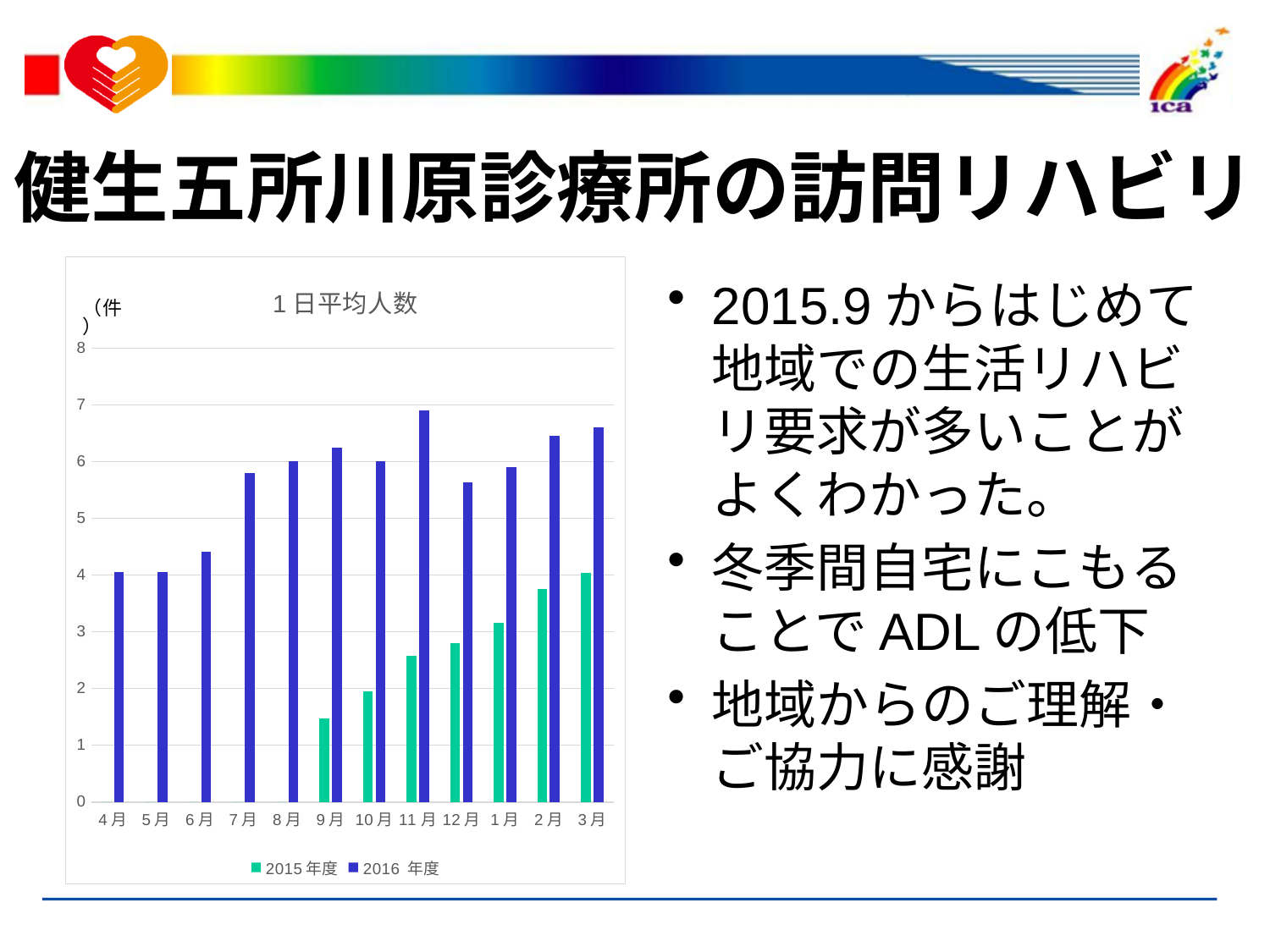

# 健生五所川原診療所の訪問リハビリ

### Chart: 1日平均人数

| Category | 2015年度 | 2016 年度 |
|---|---|---|
| 4月 | 0.0 | 4.05 |
| 5月 | 0.0 | 4.05 |
| 6月 | 0.0 | 4.41 |
| 7月 | 0.0 | 5.8 |
| 8月 | 0.0 | 6.0 |
| 9月 | 1.47 | 6.25 |
| 10月 | 1.9500000000000015 | 6.0 |
| 11月 | 2.58 | 6.9 |
| 12月 | 2.8 | 5.63 |
| 1月 | 3.16 | 5.9 |
| 2月 | 3.75 | 6.45 |
| 3月 | 4.04 | 6.6099999999999985 |
2015.9からはじめて地域での生活リハビリ要求が多いことがよくわかった。
冬季間自宅にこもることでADLの低下
地域からのご理解・ご協力に感謝